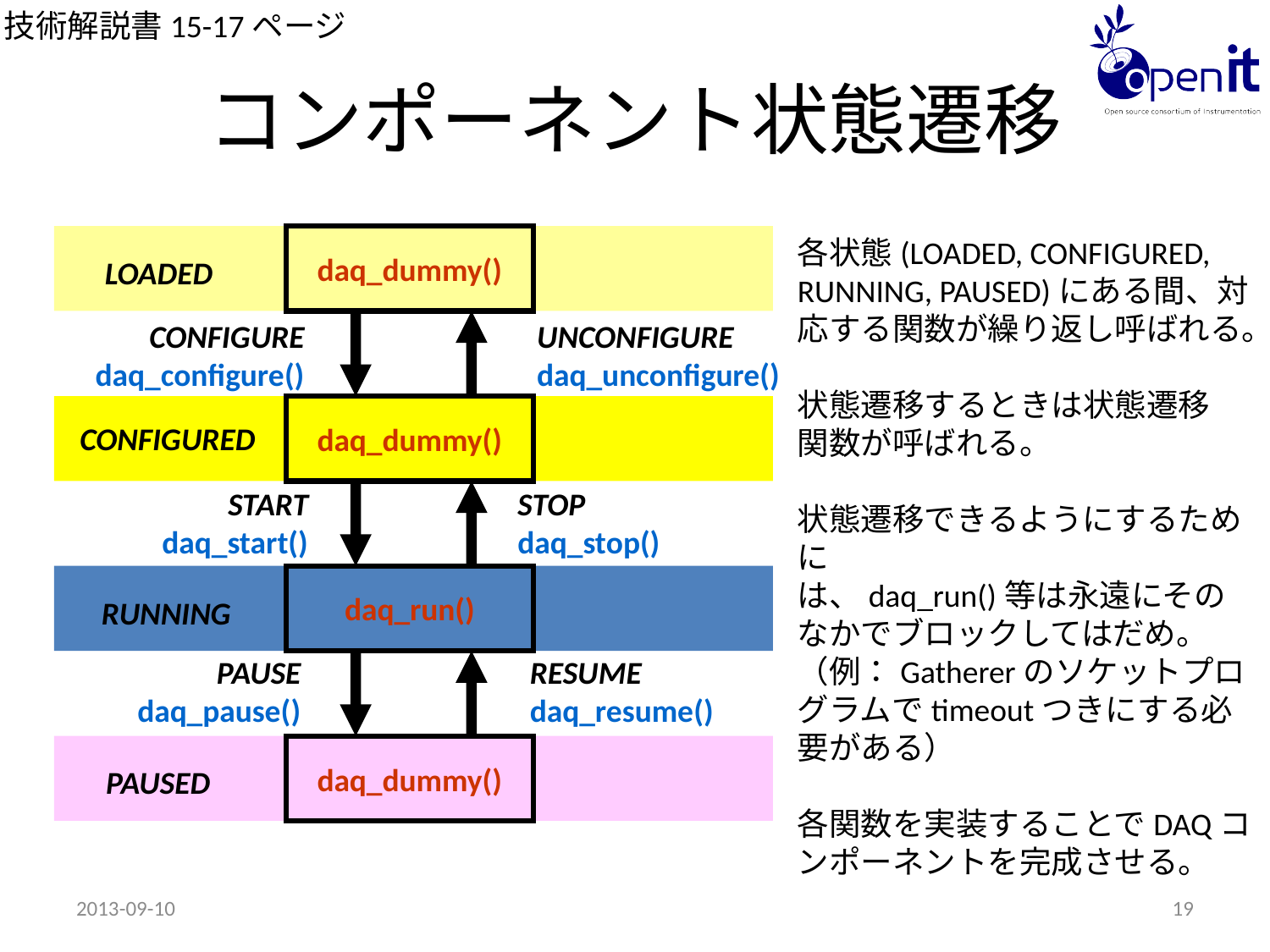

技術解説書15-17ページ
# コンポーネント状態遷移

daq_dummy()
LOADED
CONFIGURE
daq_configure()
UNCONFIGURE
daq_unconfigure()

daq_dummy()
CONFIGURED
START
daq_start()
STOP
daq_stop()

daq_run()
RUNNING
PAUSE
daq_pause()
RESUME
daq_resume()

daq_dummy()
PAUSED
各状態(LOADED, CONFIGURED, RUNNING, PAUSED)にある間、対応する関数が繰り返し呼ばれる。

状態遷移するときは状態遷移
関数が呼ばれる。

状態遷移できるようにするために
は、daq_run()等は永遠にそのなかでブロックしてはだめ。
（例：Gathererのソケットプログラムでtimeoutつきにする必要がある）

各関数を実装することでDAQコンポーネントを完成させる。
2013-09-10
19